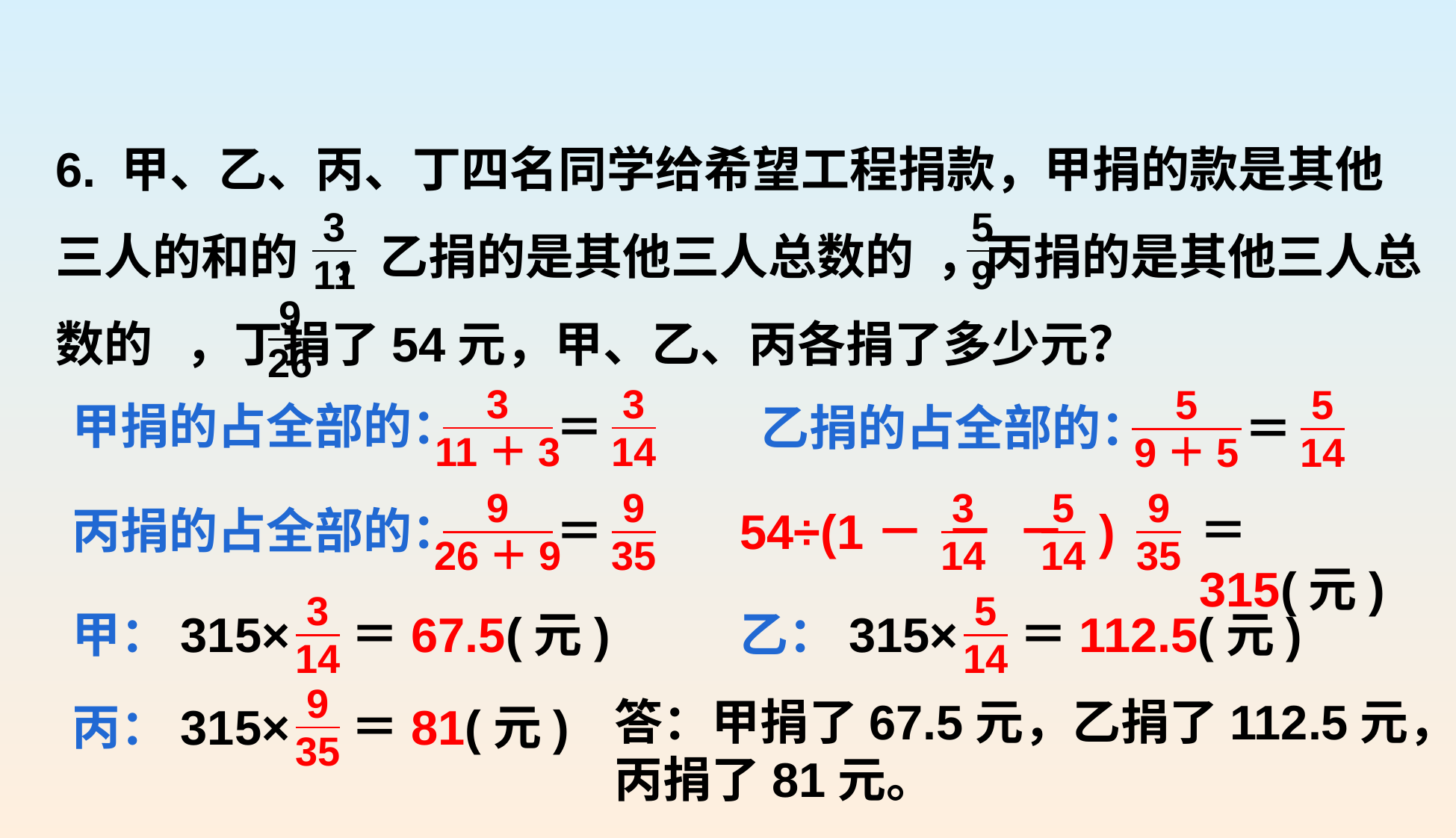

6. 甲、乙、丙、丁四名同学给希望工程捐款，甲捐的款是其他三人的和的   ，乙捐的是其他三人总数的  ，丙捐的是其他三人总数的   ，丁捐了54元，甲、乙、丙各捐了多少元？
3
11
5
9
9
26
3
11＋3
3
14
＝
5
9＋5
5
14
＝
甲捐的占全部的：
乙捐的占全部的：
9
26＋9
9
35
＝
3
14
9
35
5
14
54÷(1－  －  －  )
丙捐的占全部的：
＝315(元)
3
14
甲：315×
5
14
乙：315×
＝67.5(元)
＝112.5(元)
9
35
丙：315×
答：甲捐了67.5元，乙捐了112.5元，
丙捐了81元。
＝81(元)